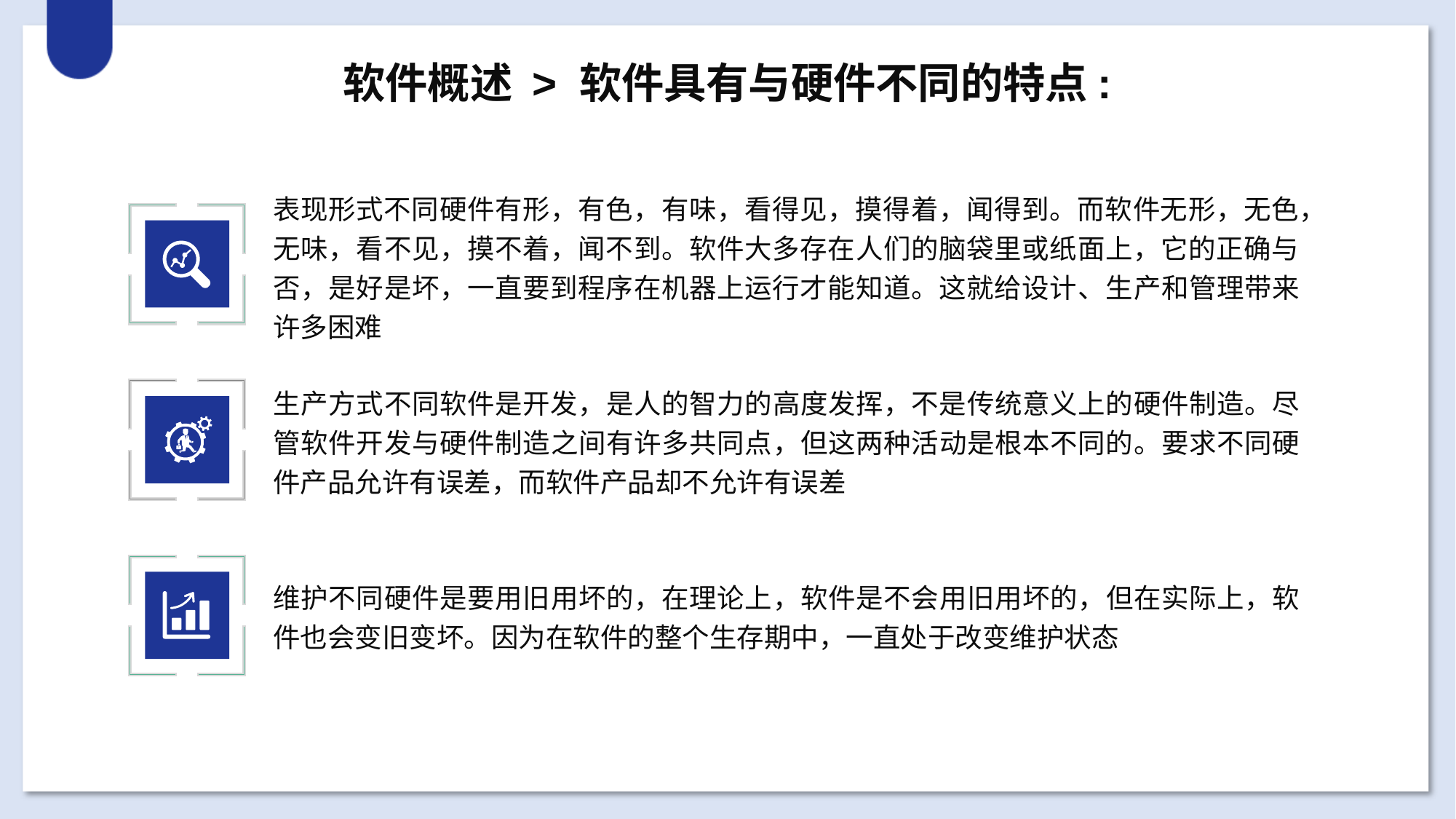

软件概述 > 软件具有与硬件不同的特点:
表现形式不同硬件有形，有色，有味，看得见，摸得着，闻得到。而软件无形，无色，无味，看不见，摸不着，闻不到。软件大多存在人们的脑袋里或纸面上，它的正确与否，是好是坏，一直要到程序在机器上运行才能知道。这就给设计、生产和管理带来许多困难

生产方式不同软件是开发，是人的智力的高度发挥，不是传统意义上的硬件制造。尽管软件开发与硬件制造之间有许多共同点，但这两种活动是根本不同的。要求不同硬件产品允许有误差，而软件产品却不允许有误差

维护不同硬件是要用旧用坏的，在理论上，软件是不会用旧用坏的，但在实际上，软件也会变旧变坏。因为在软件的整个生存期中，一直处于改变维护状态